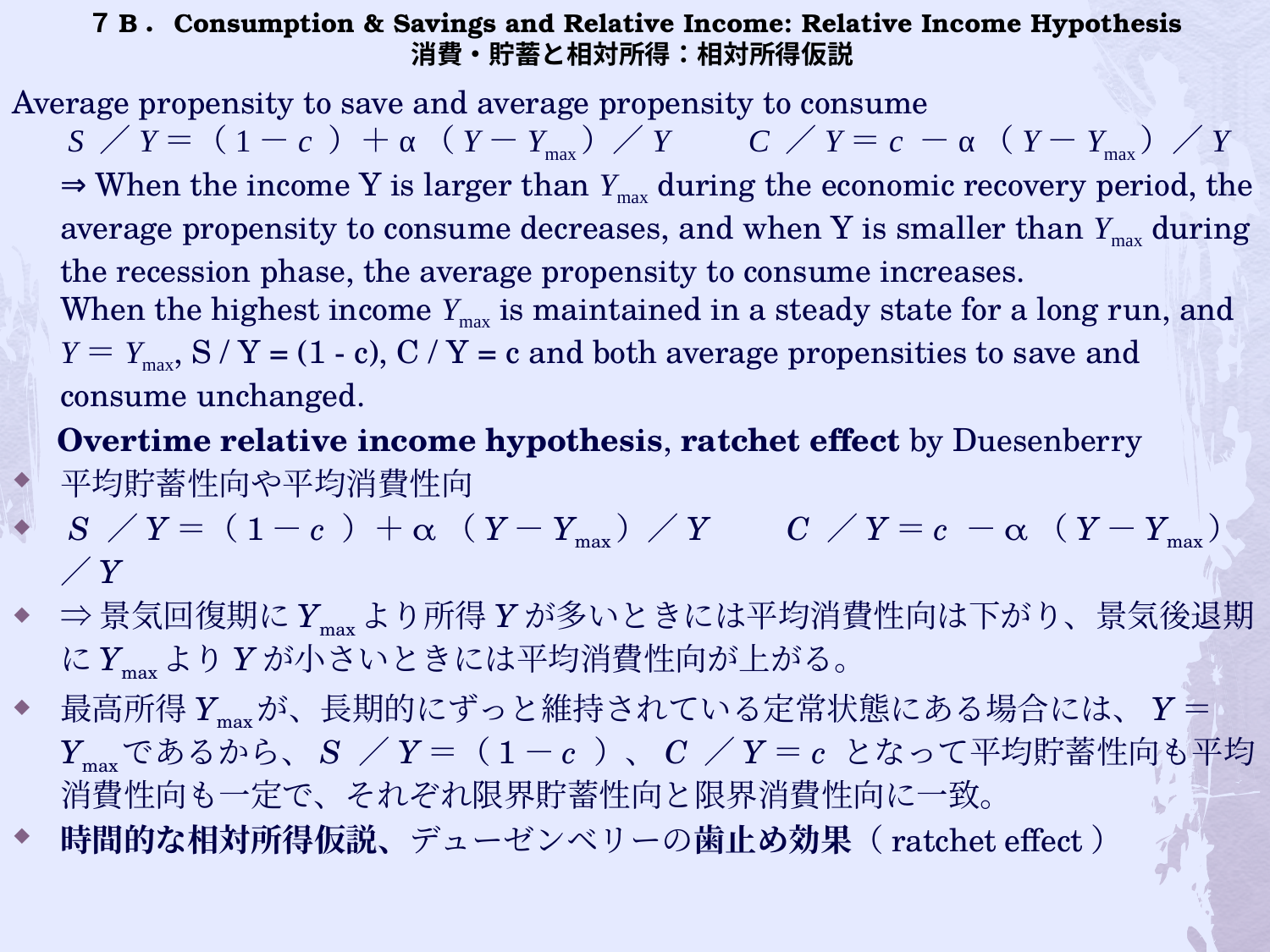

# ７B．Consumption & Savings and Relative Income: Relative Income Hypothesis 消費・貯蓄と相対所得：相対所得仮説
Average propensity to save and average propensity to consume
 S ／Y＝（1－c ）＋α（Y－Ymax）／Y　　C ／Y＝c －α（Y－Ymax）／Y
⇒ When the income Y is larger than Ymax during the economic recovery period, the average propensity to consume decreases, and when Y is smaller than Ymax during the recession phase, the average propensity to consume increases.
When the highest income Ymax is maintained in a steady state for a long run, and Y＝Ymax, S / Y = (1 - c), C / Y = c and both average propensities to save and consume unchanged.
     Overtime relative income hypothesis, ratchet effect by Duesenberry
平均貯蓄性向や平均消費性向
 S ／Y＝（1－c ）＋α（Y－Ymax）／Y　　C ／Y＝c －α（Y－Ymax）／Y
⇒景気回復期にYmaxより所得Yが多いときには平均消費性向は下がり、景気後退期にYmaxよりYが小さいときには平均消費性向が上がる。
最高所得Ymaxが、長期的にずっと維持されている定常状態にある場合には、Y＝Ymaxであるから、S ／Y＝（1－c ）、C ／Y＝c となって平均貯蓄性向も平均消費性向も一定で、それぞれ限界貯蓄性向と限界消費性向に一致。
時間的な相対所得仮説、デューゼンベリーの歯止め効果（ratchet effect）